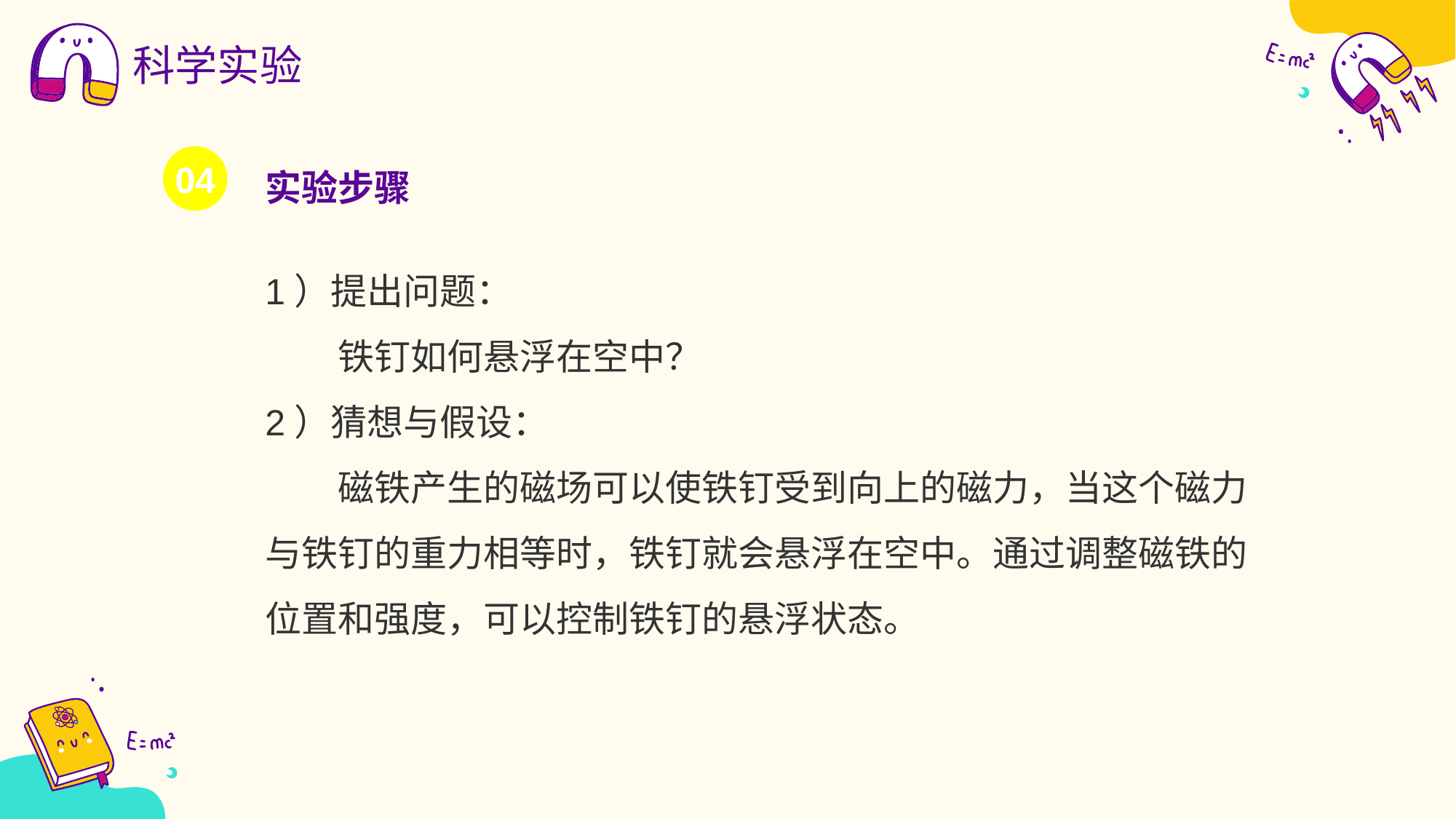

科学实验
实验步骤
04
1）提出问题：
铁钉如何悬浮在空中？
2）猜想与假设：
磁铁产生的磁场可以使铁钉受到向上的磁力，当这个磁力与铁钉的重力相等时，铁钉就会悬浮在空中。通过调整磁铁的位置和强度，可以控制铁钉的悬浮状态‌。